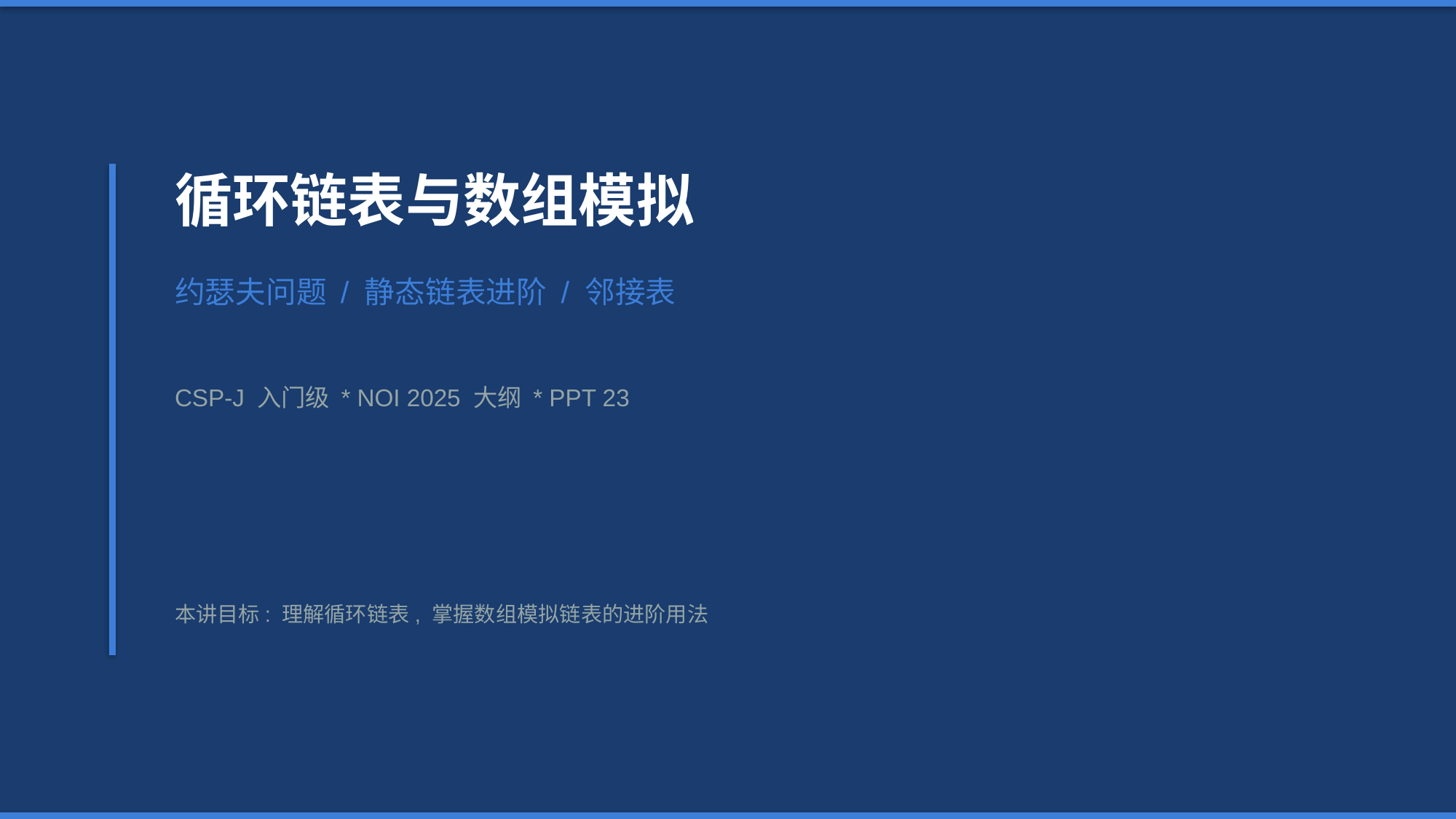

循环链表与数组模拟
约瑟夫问题 / 静态链表进阶 / 邻接表
CSP-J 入门级 * NOI 2025 大纲 * PPT 23
本讲目标: 理解循环链表, 掌握数组模拟链表的进阶用法